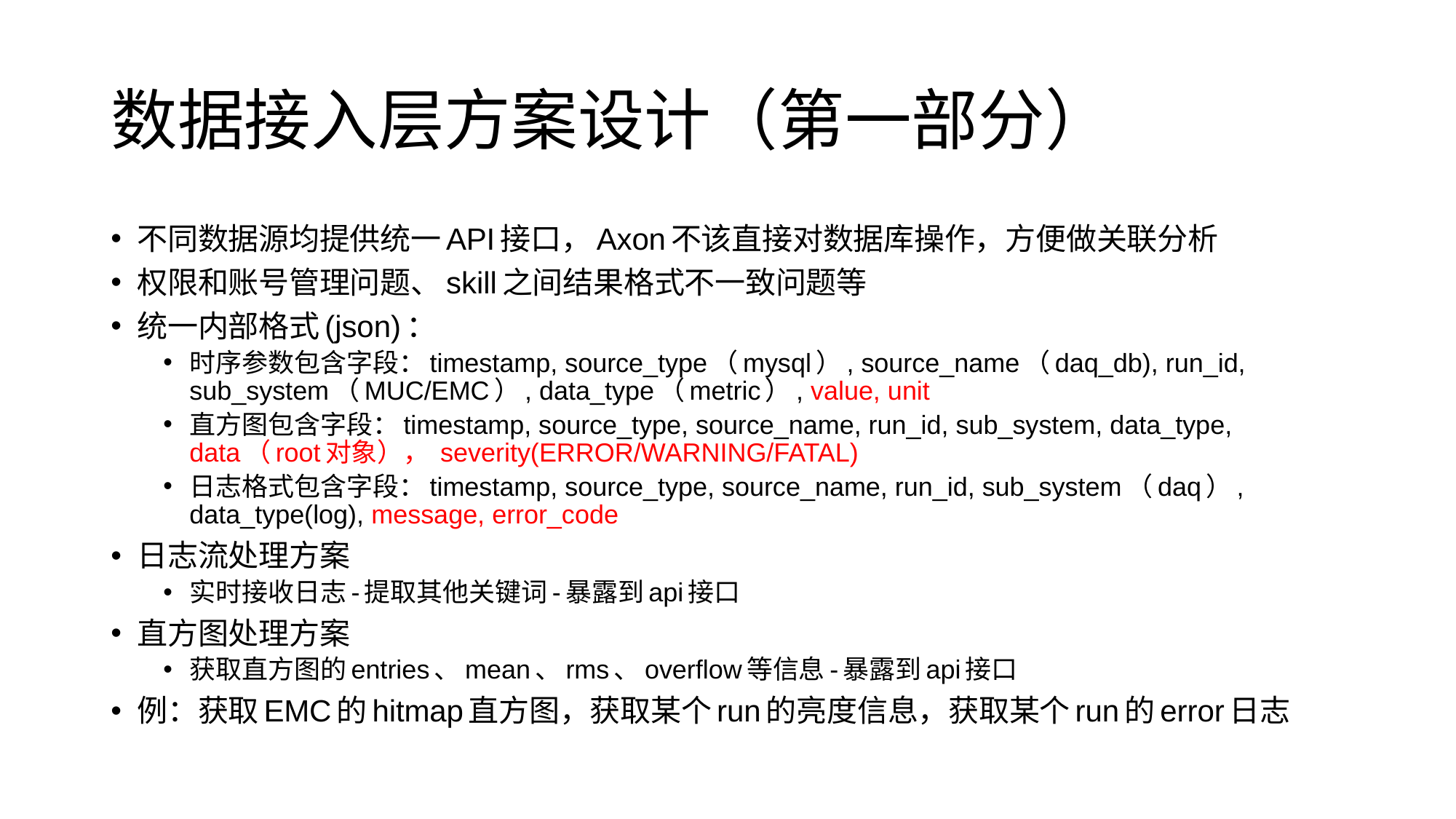

# 数据接入层方案设计（第一部分）
不同数据源均提供统一API接口，Axon不该直接对数据库操作，方便做关联分析
权限和账号管理问题、skill之间结果格式不一致问题等
统一内部格式(json)：
时序参数包含字段：timestamp, source_type（mysql）, source_name（daq_db), run_id, sub_system（MUC/EMC）, data_type（metric）, value, unit
直方图包含字段：timestamp, source_type, source_name, run_id, sub_system, data_type, data（root对象）， severity(ERROR/WARNING/FATAL)
日志格式包含字段：timestamp, source_type, source_name, run_id, sub_system（daq）, data_type(log), message, error_code
日志流处理方案
实时接收日志-提取其他关键词-暴露到api接口
直方图处理方案
获取直方图的entries、mean、rms、overflow等信息-暴露到api接口
例：获取EMC的hitmap直方图，获取某个run的亮度信息，获取某个run的error日志